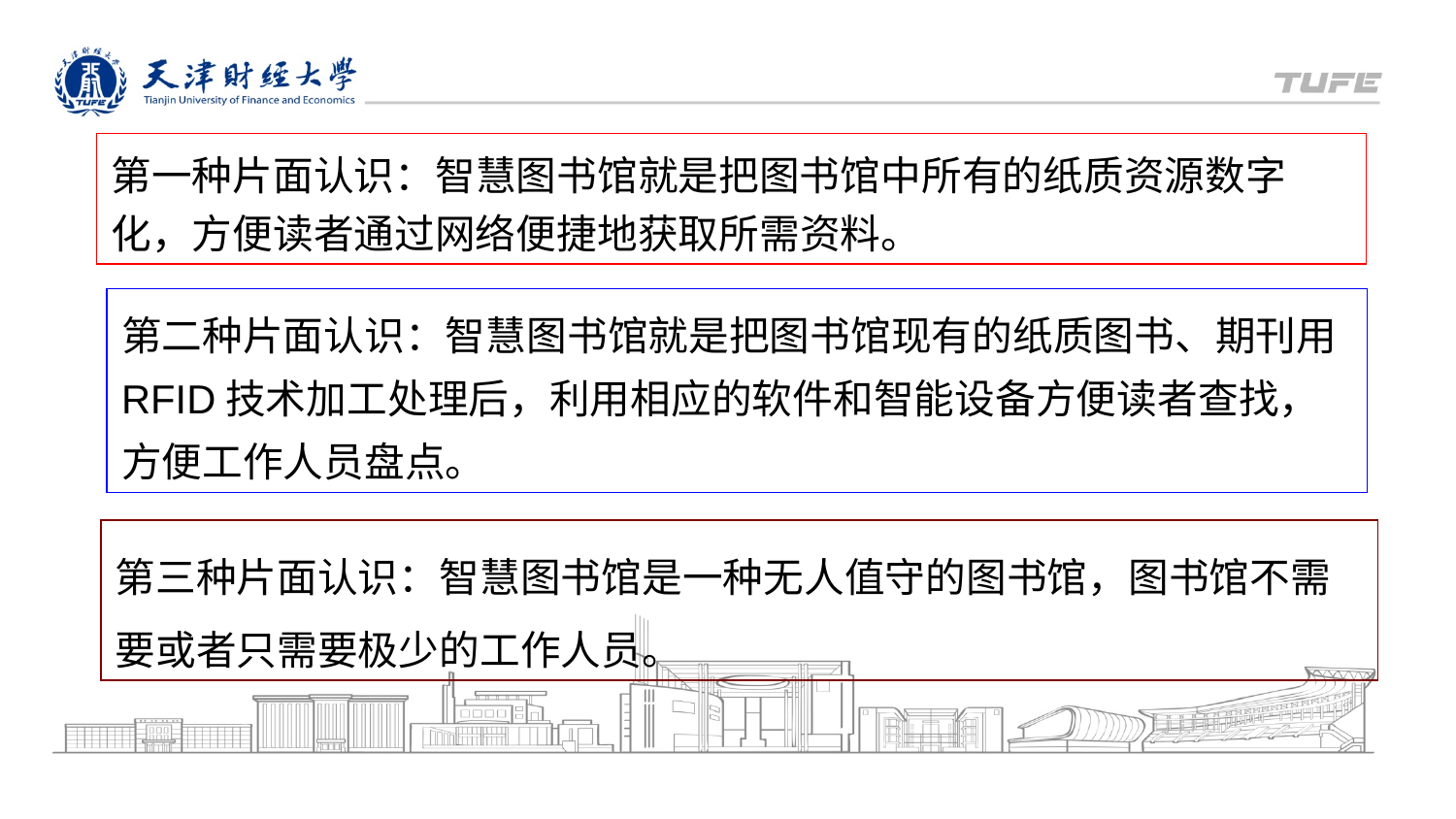

第一种片面认识：智慧图书馆就是把图书馆中所有的纸质资源数字化，方便读者通过网络便捷地获取所需资料。
第二种片面认识：智慧图书馆就是把图书馆现有的纸质图书、期刊用RFID技术加工处理后，利用相应的软件和智能设备方便读者查找，方便工作人员盘点。
天津财经大学XX
第三种片面认识：智慧图书馆是一种无人值守的图书馆，图书馆不需要或者只需要极少的工作人员。
XXXX年X月X日